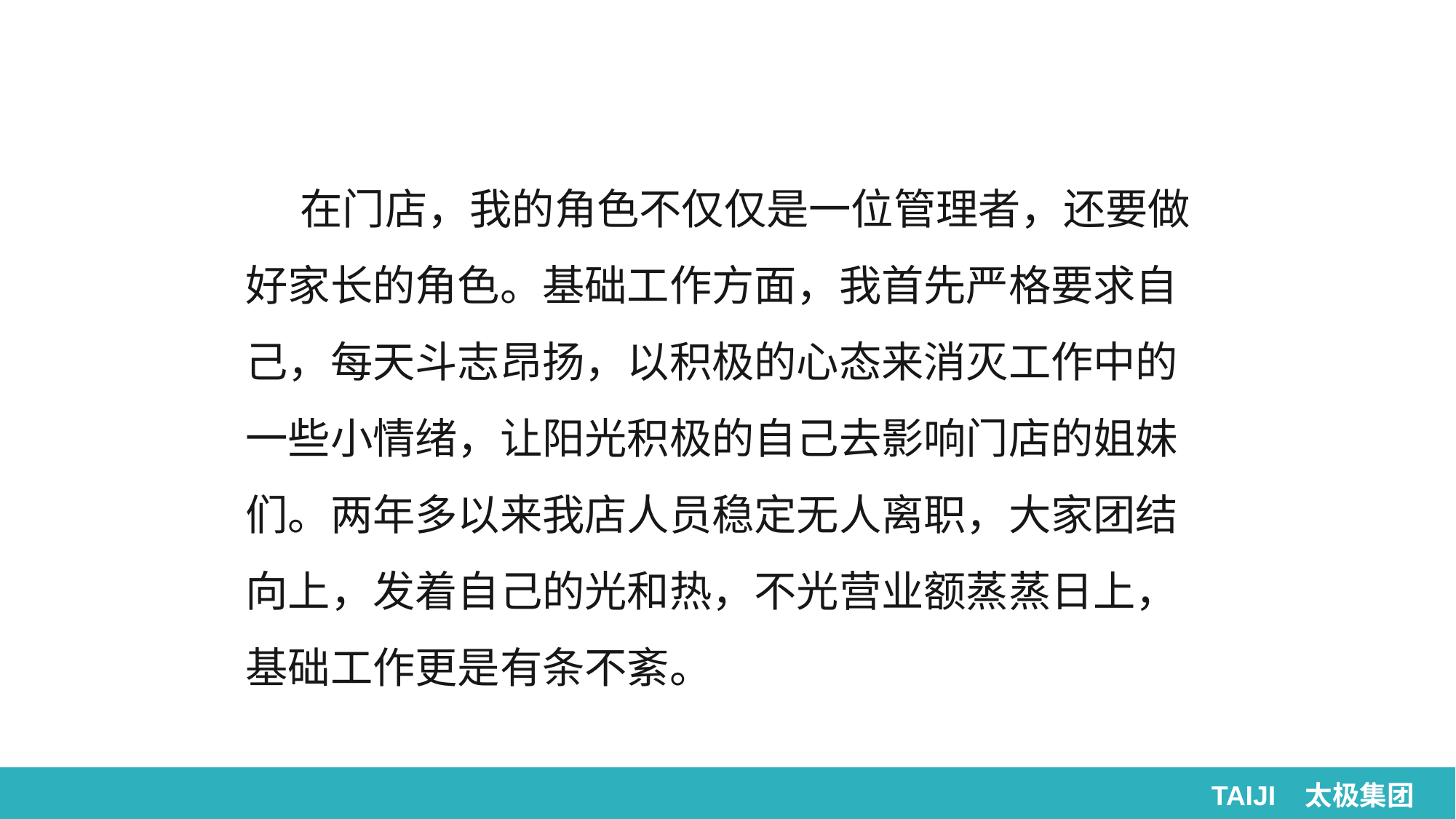

在门店，我的角色不仅仅是一位管理者，还要做好家长的角色。基础工作方面，我首先严格要求自己，每天斗志昂扬，以积极的心态来消灭工作中的一些小情绪，让阳光积极的自己去影响门店的姐妹们。两年多以来我店人员稳定无人离职，大家团结向上，发着自己的光和热，不光营业额蒸蒸日上，基础工作更是有条不紊。

TAIJI   太极集团